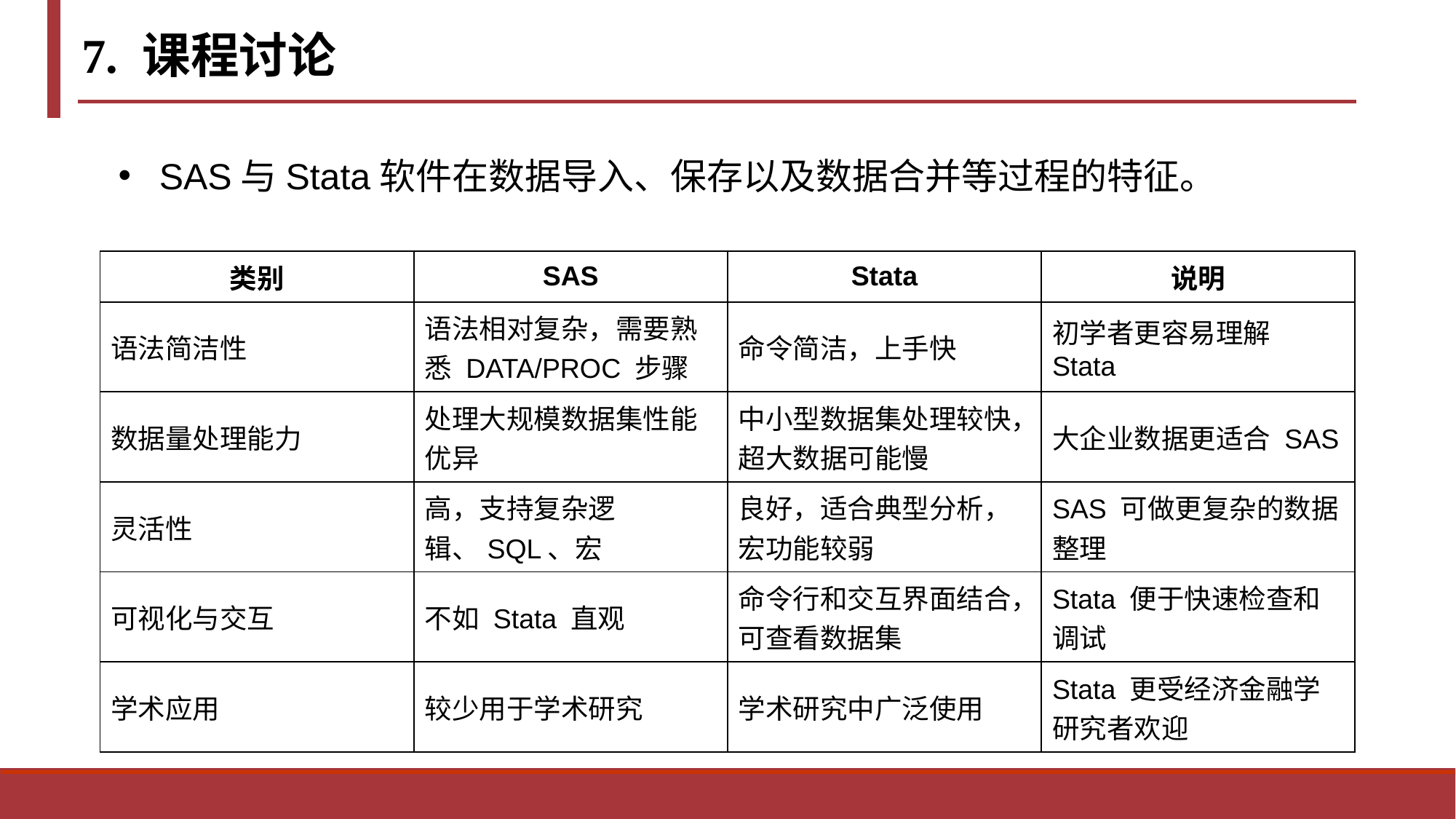

7. 课程讨论
SAS与Stata软件在数据导入、保存以及数据合并等过程的特征。
| 类别 | SAS | Stata | 说明 |
| --- | --- | --- | --- |
| 语法简洁性 | 语法相对复杂，需要熟悉 DATA/PROC 步骤 | 命令简洁，上手快 | 初学者更容易理解 Stata |
| 数据量处理能力 | 处理大规模数据集性能优异 | 中小型数据集处理较快，超大数据可能慢 | 大企业数据更适合 SAS |
| 灵活性 | 高，支持复杂逻辑、SQL、宏 | 良好，适合典型分析，宏功能较弱 | SAS 可做更复杂的数据整理 |
| 可视化与交互 | 不如 Stata 直观 | 命令行和交互界面结合，可查看数据集 | Stata 便于快速检查和调试 |
| 学术应用 | 较少用于学术研究 | 学术研究中广泛使用 | Stata 更受经济金融学研究者欢迎 |